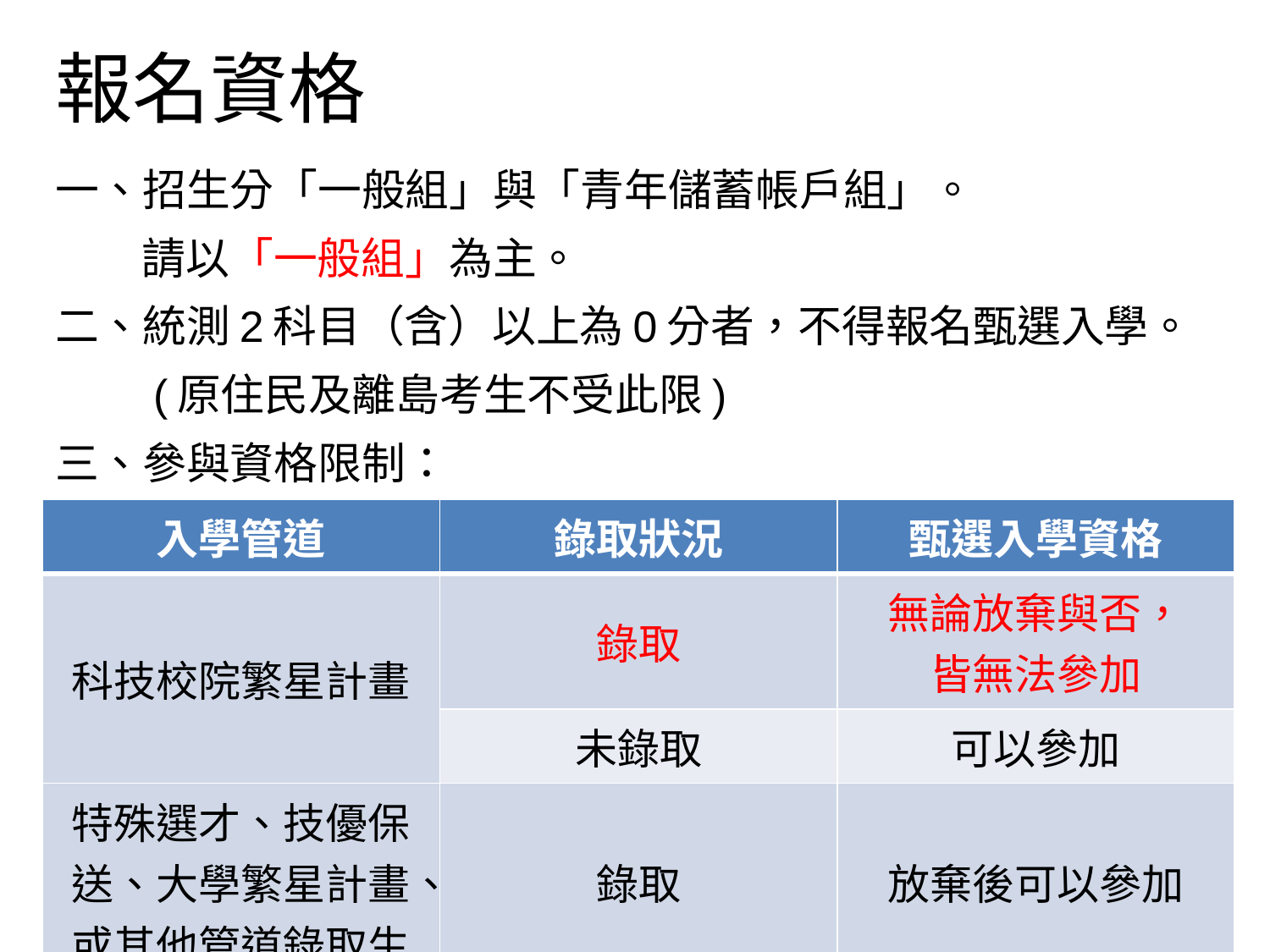

# 報名資格
一、招生分「一般組」與「青年儲蓄帳戶組」。
        請以「一般組」為主。
二、統測2科目（含）以上為0分者，不得報名甄選入學。
        (原住民及離島考生不受此限)
三、參與資格限制：
| 入學管道 | 錄取狀況 | 甄選入學資格 |
| --- | --- | --- |
| 科技校院繁星計畫 | 錄取 | 無論放棄與否， 皆無法參加 |
|  | 未錄取 | 可以參加 |
| 特殊選才、技優保送、大學繁星計畫、或其他管道錄取生 | 錄取 | 放棄後可以參加 |